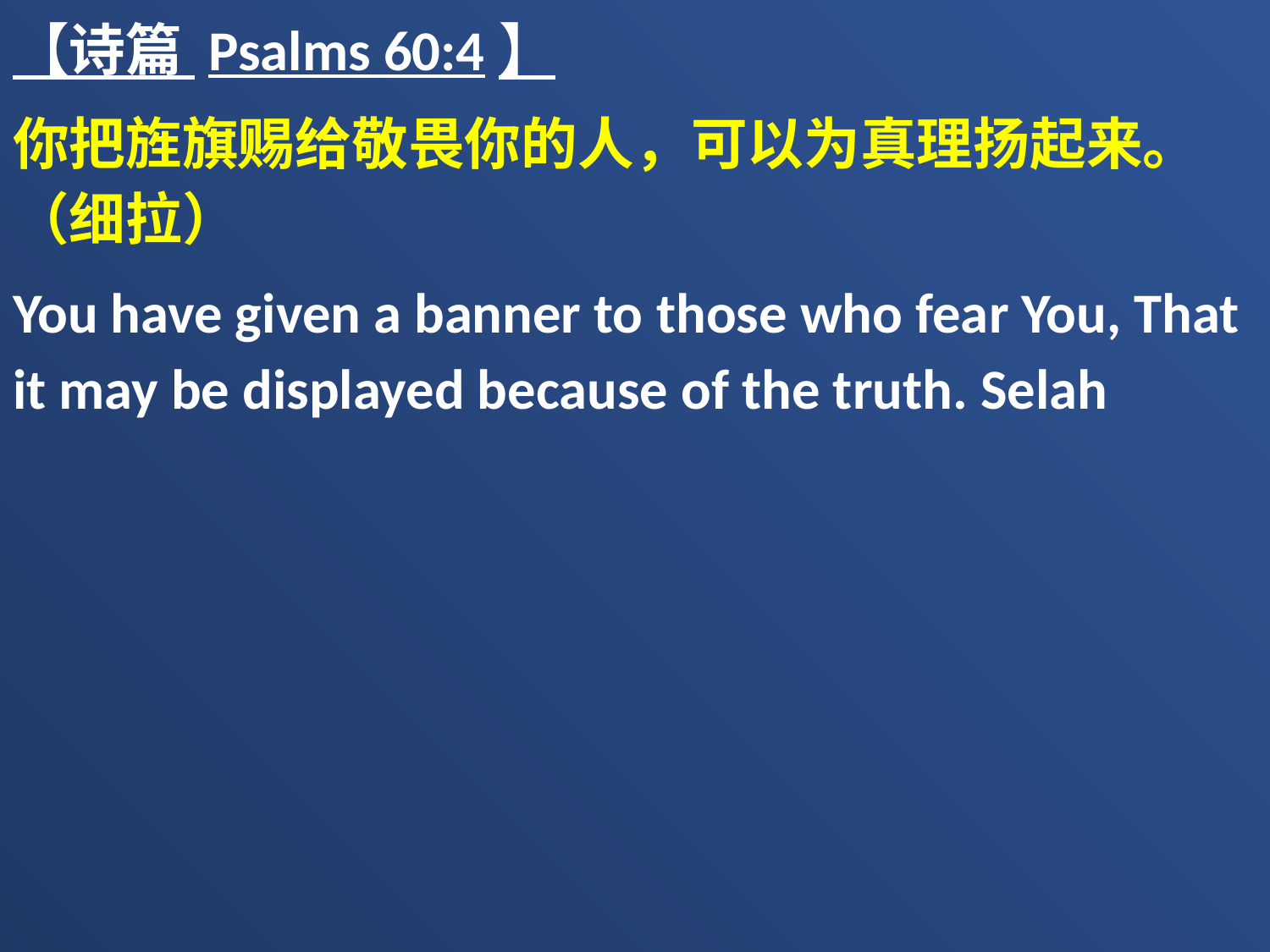

【诗篇 Psalms 60:4】
你把旌旗赐给敬畏你的人，可以为真理扬起来。（细拉）
You have given a banner to those who fear You, That it may be displayed because of the truth. Selah